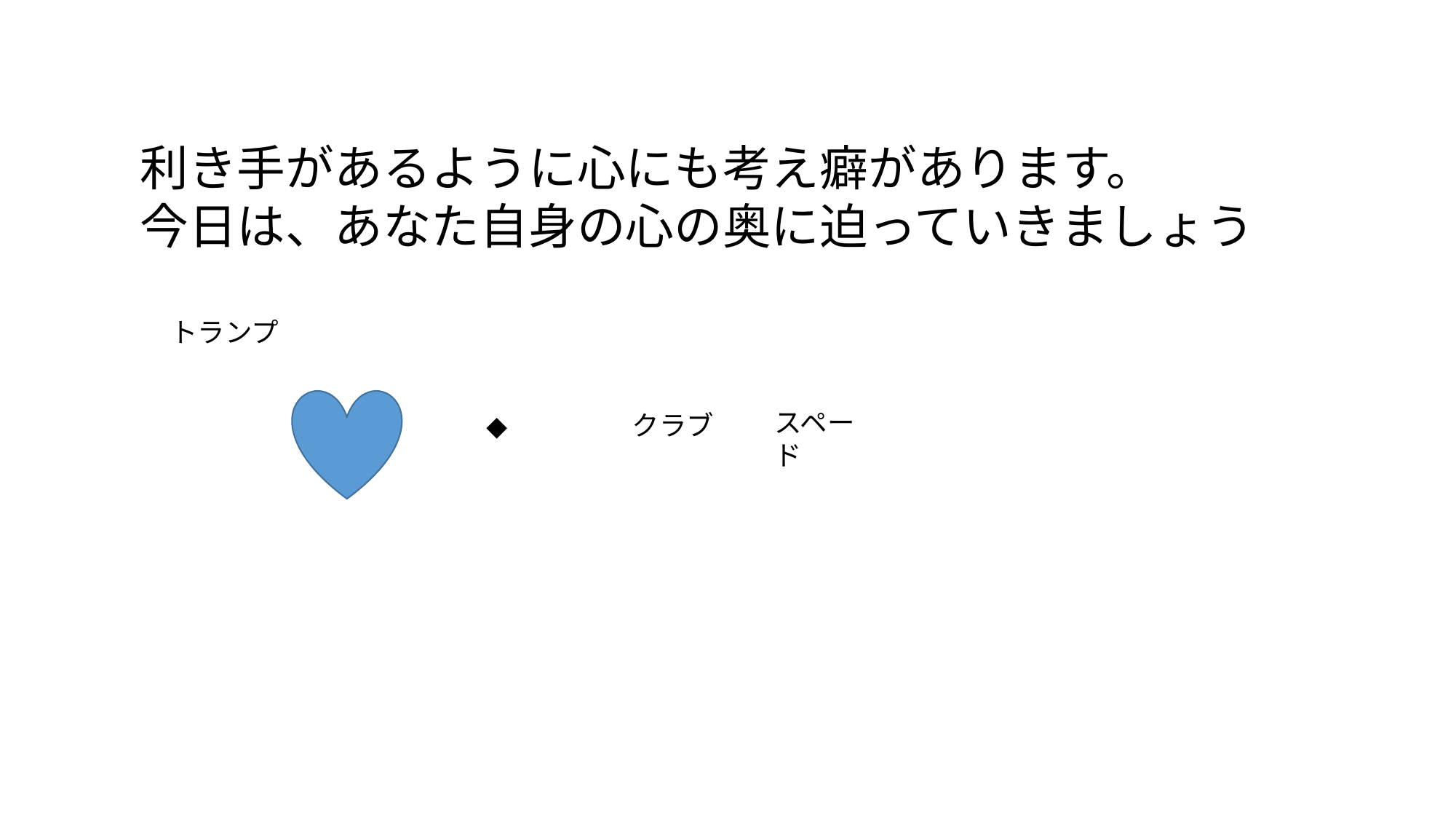

利き手があるように心にも考え癖があります。
今日は、あなた自身の心の奥に迫っていきましょう
トランプ

スペード
◆
クラブ